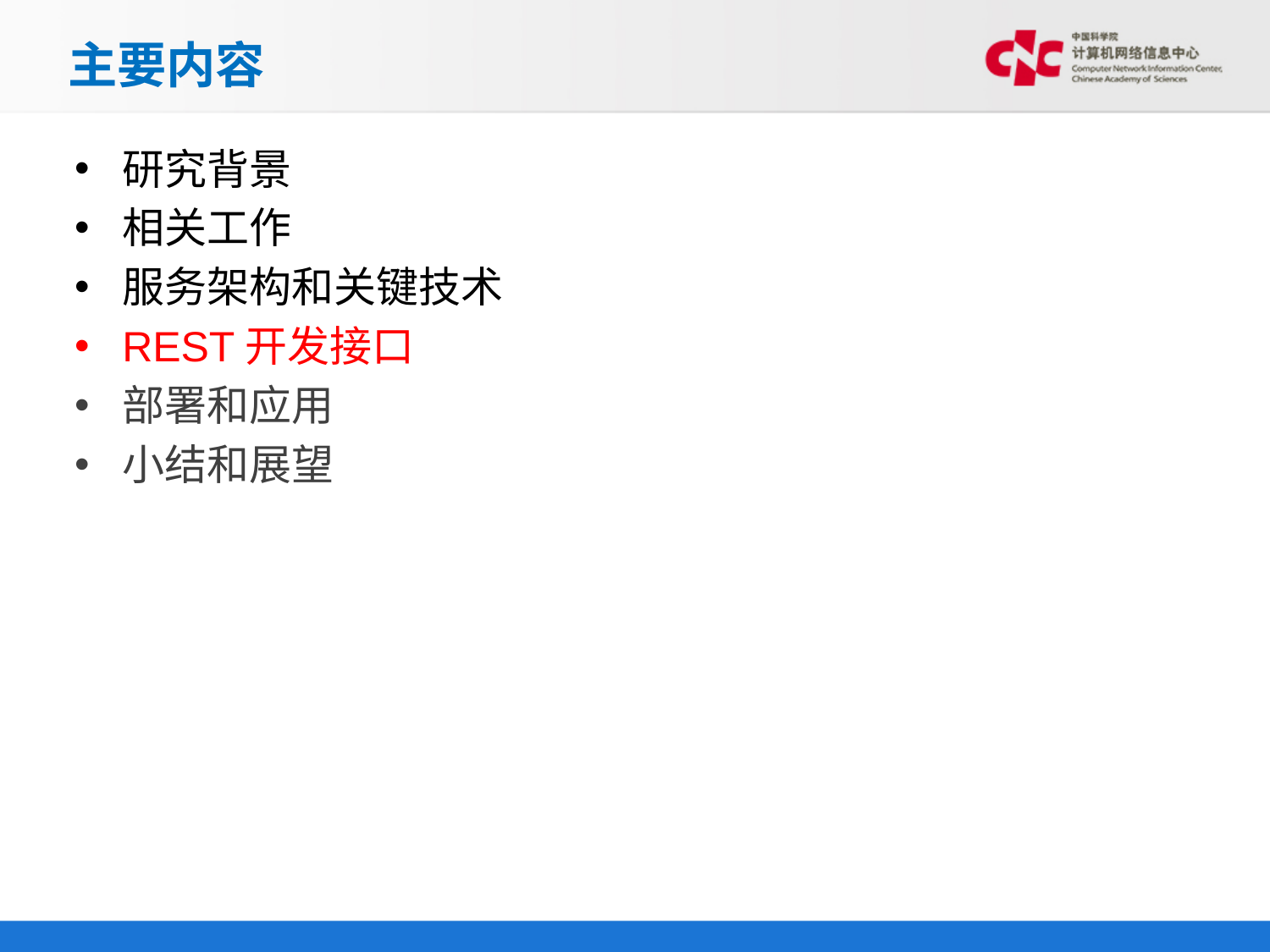

# 主要内容
研究背景
相关工作
服务架构和关键技术
REST开发接口
部署和应用
小结和展望